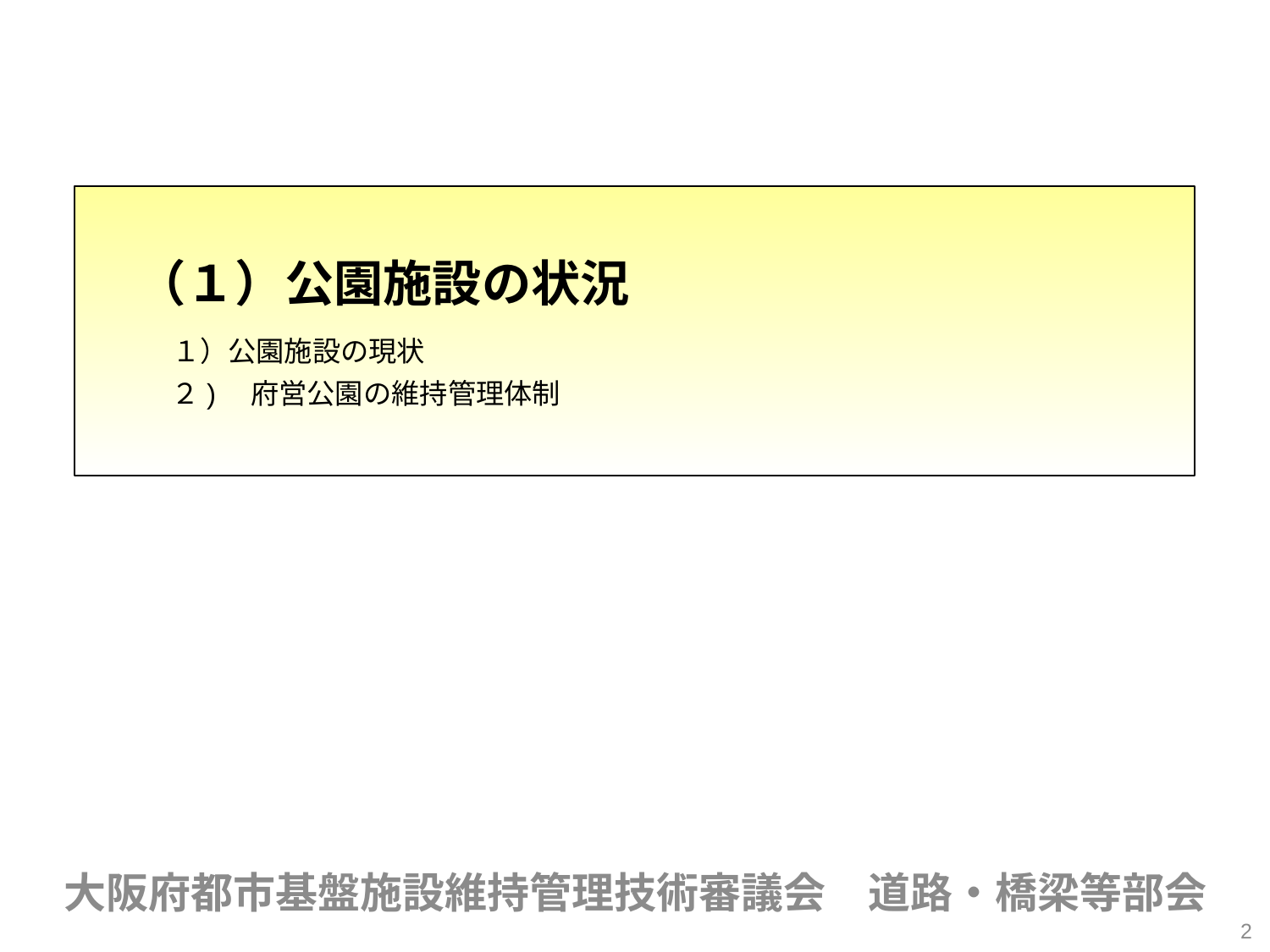

（１）公園施設の状況
　　１）公園施設の現状
　　　２)　府営公園の維持管理体制
大阪府都市基盤施設維持管理技術審議会　道路・橋梁等部会
2